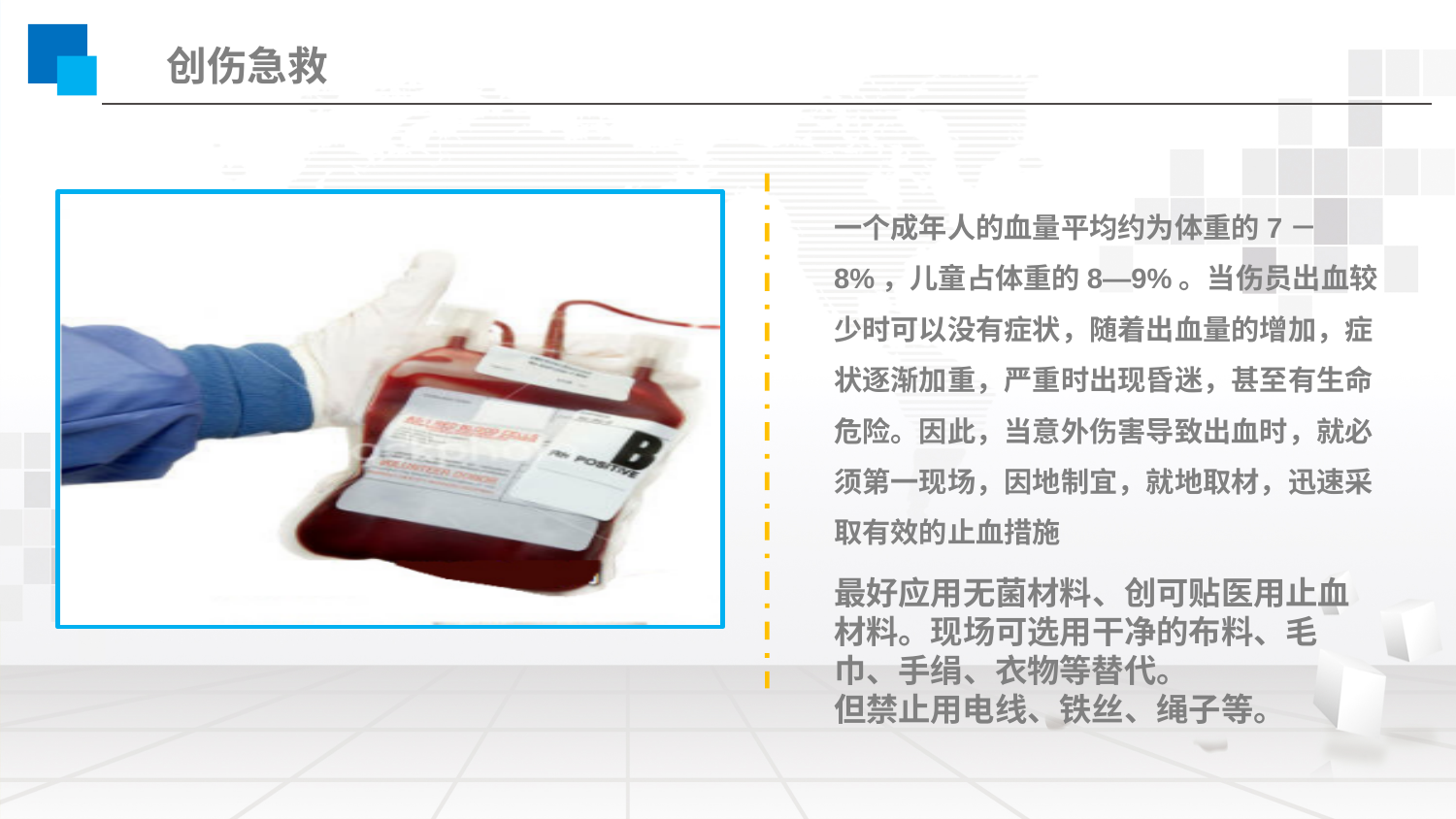

创伤急救

一个成年人的血量平均约为体重的7－8%，儿童占体重的8—9%。当伤员出血较少时可以没有症状，随着出血量的增加，症状逐渐加重，严重时出现昏迷，甚至有生命危险。因此，当意外伤害导致出血时，就必须第一现场，因地制宜，就地取材，迅速采取有效的止血措施

最好应用无菌材料、创可贴医用止血材料。现场可选用干净的布料、毛巾、手绢、衣物等替代。
但禁止用电线、铁丝、绳子等。